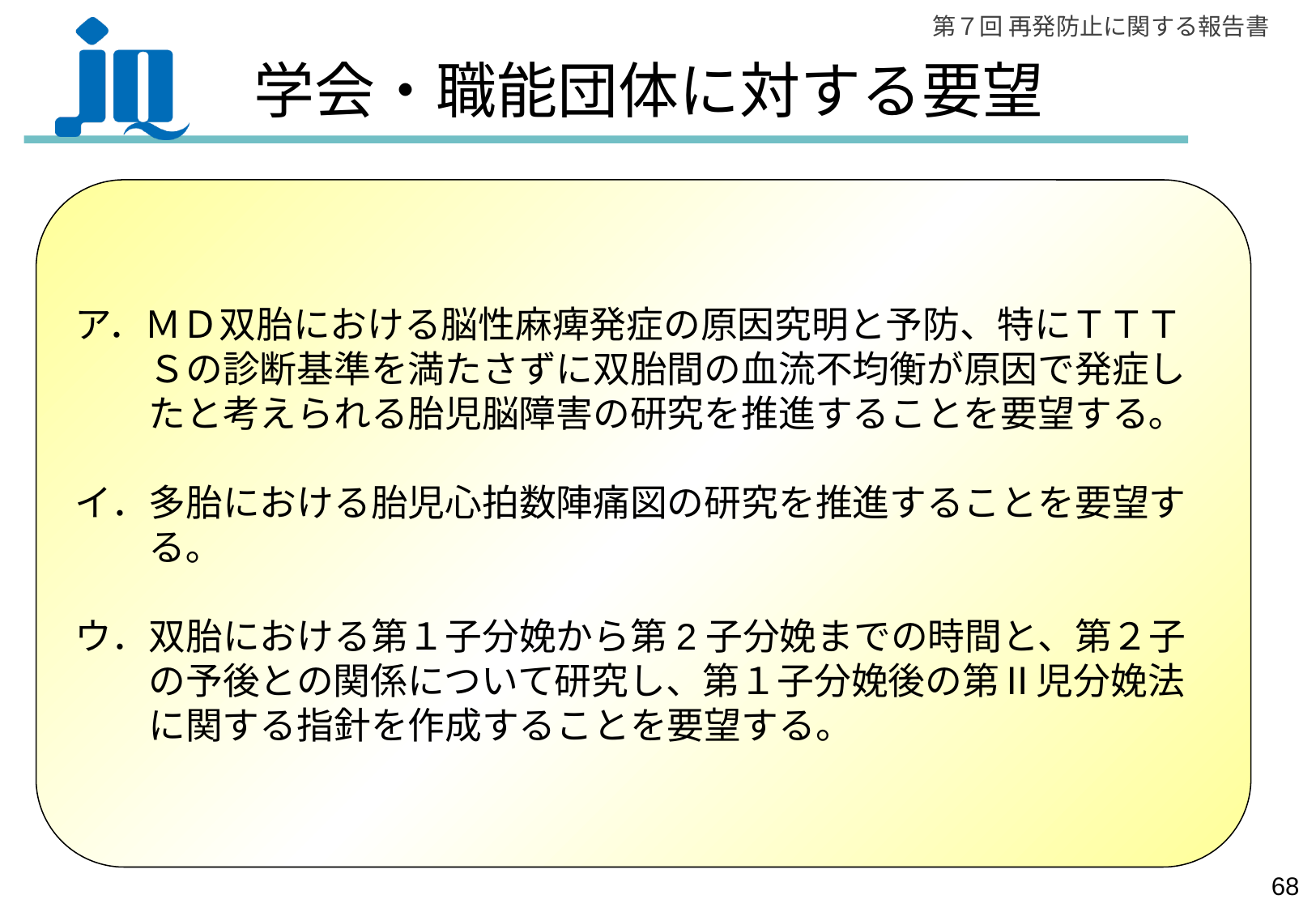

# 学会・職能団体に対する要望
ア．ＭＤ双胎における脳性麻痺発症の原因究明と予防、特にＴＴＴ
　　Ｓの診断基準を満たさずに双胎間の血流不均衡が原因で発症し
　　たと考えられる胎児脳障害の研究を推進することを要望する｡

イ．多胎における胎児心拍数陣痛図の研究を推進することを要望す
　　る｡

ウ．双胎における第１子分娩から第2子分娩までの時間と、第２子
　　の予後との関係について研究し、第１子分娩後の第Ⅱ児分娩法
　　に関する指針を作成することを要望する。
68